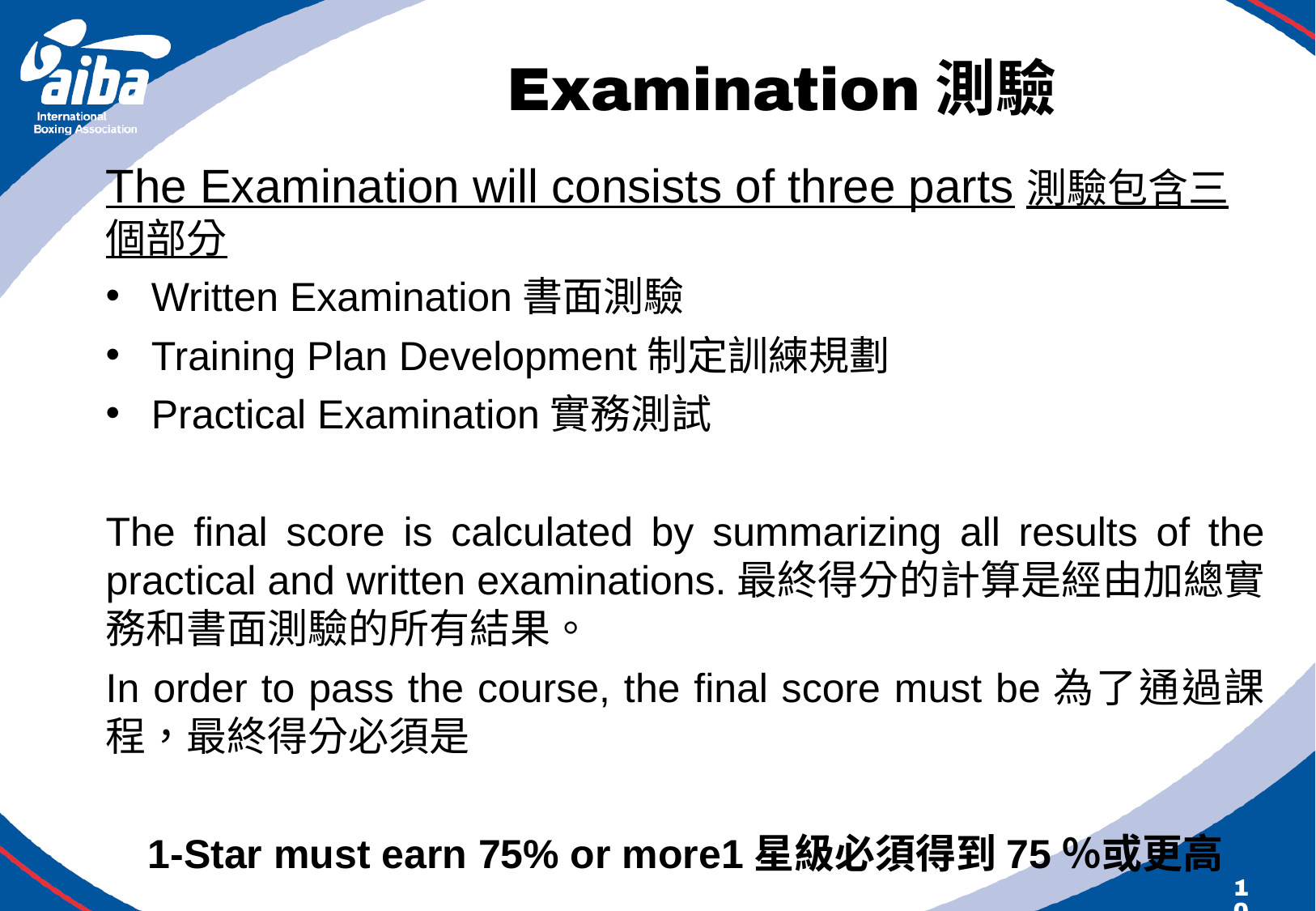

# Examination測驗
The Examination will consists of three parts測驗包含三個部分
Written Examination書面測驗
Training Plan Development制定訓練規劃
Practical Examination實務測試

The final score is calculated by summarizing all results of the practical and written examinations.最終得分的計算是經由加總實務和書面測驗的所有結果。
In order to pass the course, the final score must be為了通過課程，最終得分必須是

1-Star must earn 75% or more1星級必須得到75％或更高

10